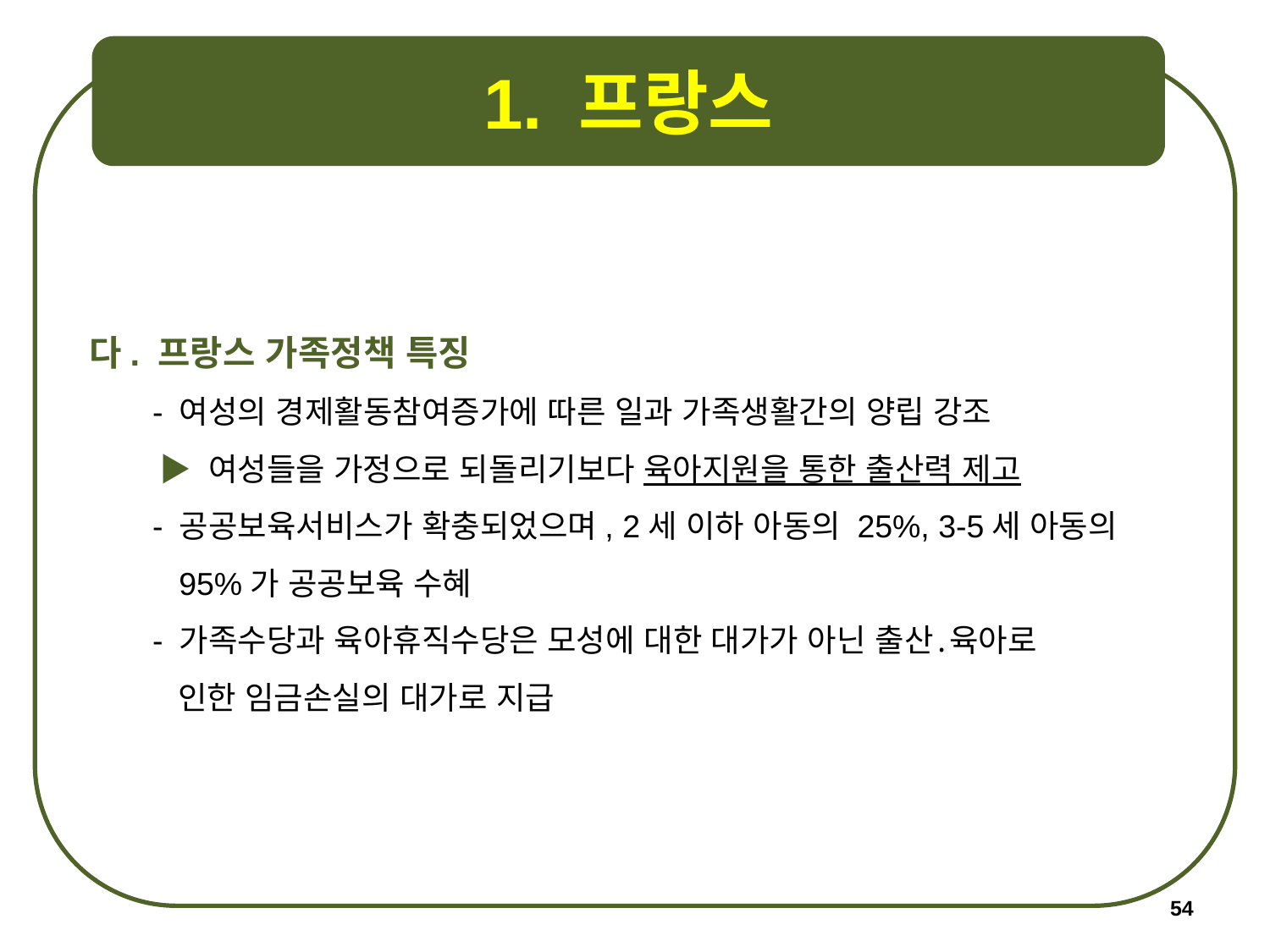

1. 프랑스
다. 프랑스 가족정책 특징
- 여성의 경제활동참여증가에 따른 일과 가족생활간의 양립 강조
        ▶ 여성들을 가정으로 되돌리기보다 육아지원을 통한 출산력 제고
- 공공보육서비스가 확충되었으며, 2세 이하 아동의 25%, 3-5세 아동의
   95%가 공공보육 수혜
- 가족수당과 육아휴직수당은 모성에 대한 대가가 아닌 출산․육아로
  인한 임금손실의 대가로 지급
54